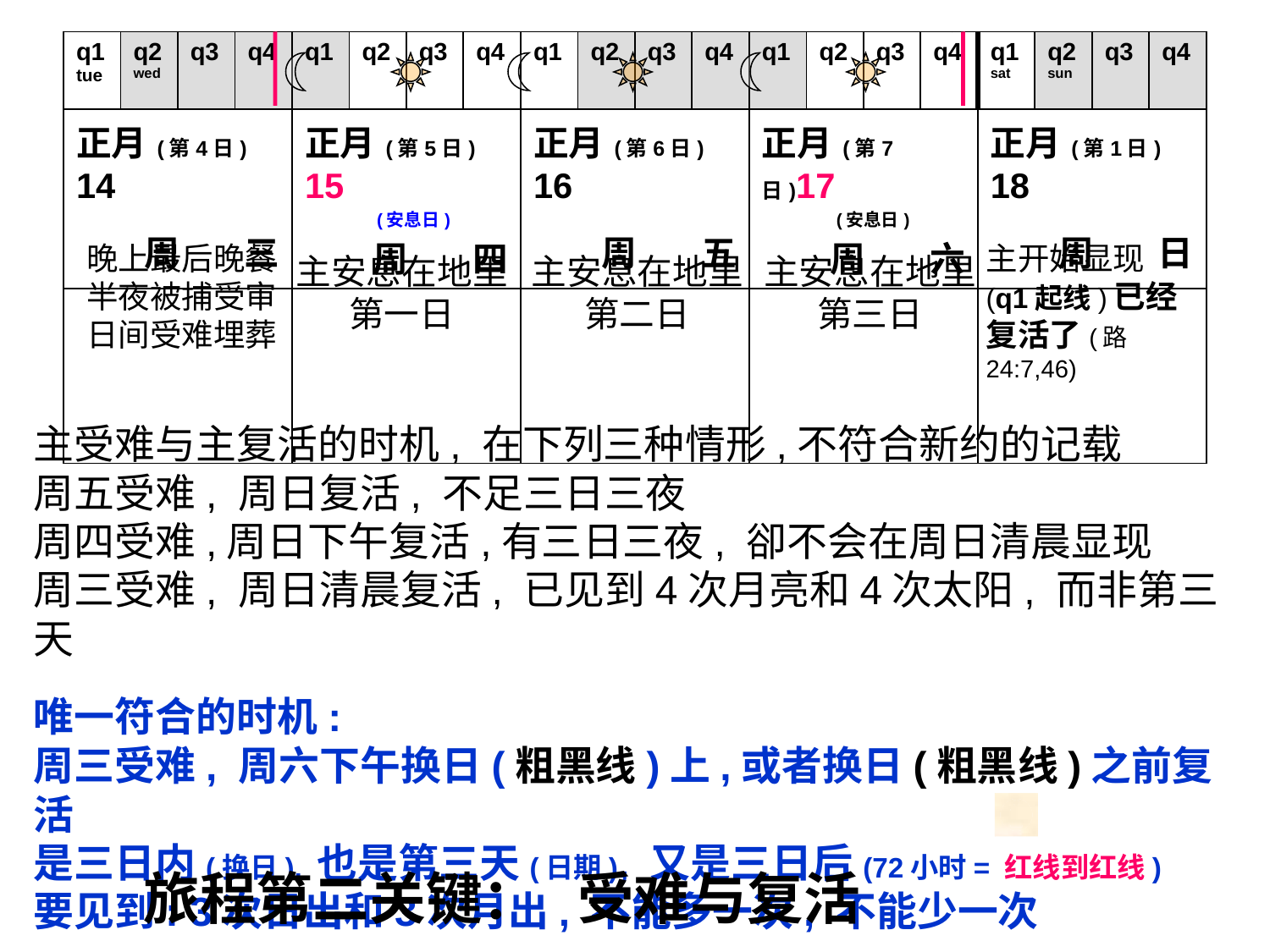

| q1 tue | q2 wed | q3 | q4 | q1 | q2 | q3 | q4 | q1 | q2 | q3 | q4 | q1 | q2 | q3 | q4 | q1 sat | q2 sun | q3 | q4 |
| --- | --- | --- | --- | --- | --- | --- | --- | --- | --- | --- | --- | --- | --- | --- | --- | --- | --- | --- | --- |
| 正月(第4日) 14 周 三 |  |  |  | 正月(第5日) 15 (安息日) 周 四 |  |  |  | 正月(第6日) 16 周 五 |  |  |  | 正月(第7日)17 (安息日) 周 六 |  |  |  | 正月(第1日) 18 周 日 |  |  |  |
|  |  |  |  |  |  |  |  |  |  |  |  |  |  |  |  |  |  |  |  |

晚上最后晚餐
半夜被捕受审
日间受难埋葬
主开始显现
(q1起线)已经复活了(路24:7,46)
主安息在地里
第一日
主安息在地里
第二日
主安息在地里
第三日

主受难与主复活的时机, 在下列三种情形,不符合新约的记载
周五受难, 周日复活, 不足三日三夜
周四受难,周日下午复活,有三日三夜, 卻不会在周日清晨显现
周三受难, 周日清晨复活, 已见到4次月亮和4次太阳, 而非第三天

唯一符合的时机:
周三受难, 周六下午换日(粗黑线)上,或者换日(粗黑线)之前复活
是三日内(换日), 也是第三天(日期), 又是三日后(72小时= 红线到红线)
要见到: 3次日出和3次月出, 不能多一次, 不能少一次

旅程第二关键：   受难与复活